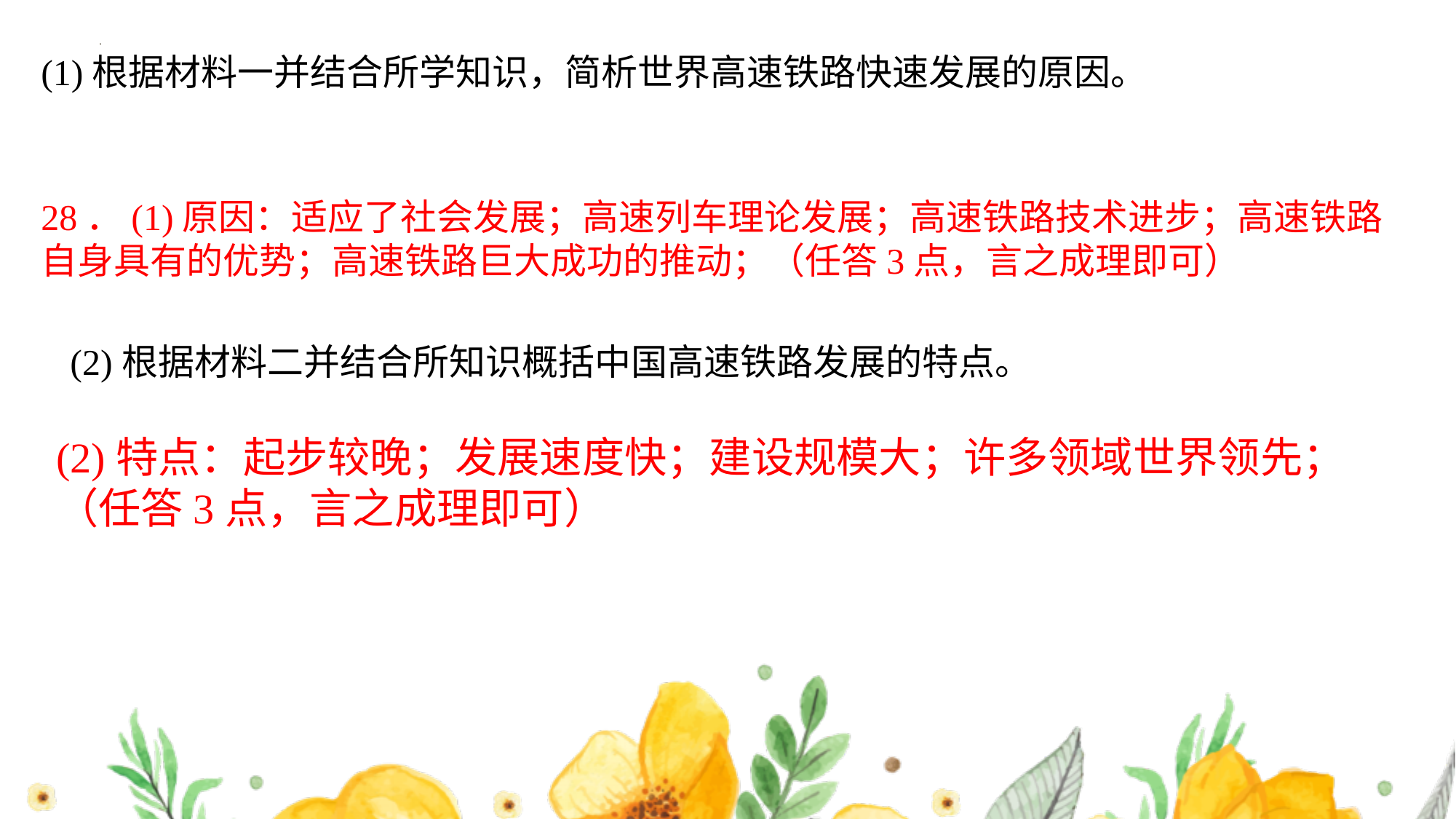

(1)根据材料一并结合所学知识，简析世界高速铁路快速发展的原因。
28．(1)原因：适应了社会发展；高速列车理论发展；高速铁路技术进步；高速铁路自身具有的优势；高速铁路巨大成功的推动；（任答3点，言之成理即可）
(2)根据材料二并结合所知识概括中国高速铁路发展的特点。
(2)特点：起步较晚；发展速度快；建设规模大；许多领域世界领先；（任答3点，言之成理即可）